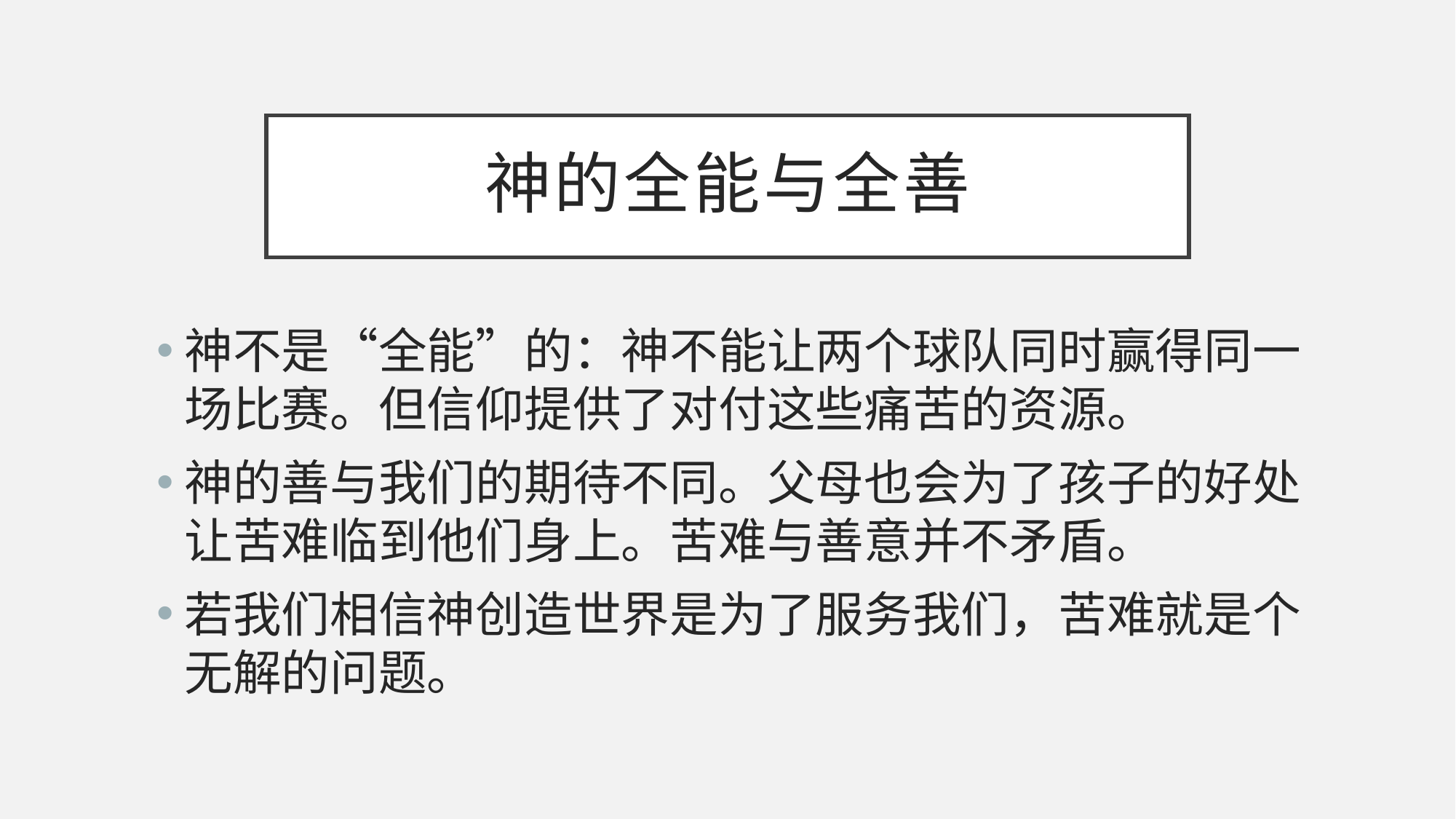

# 神的全能与全善
神不是“全能”的：神不能让两个球队同时赢得同一场比赛。但信仰提供了对付这些痛苦的资源。
神的善与我们的期待不同。父母也会为了孩子的好处让苦难临到他们身上。苦难与善意并不矛盾。
若我们相信神创造世界是为了服务我们，苦难就是个无解的问题。